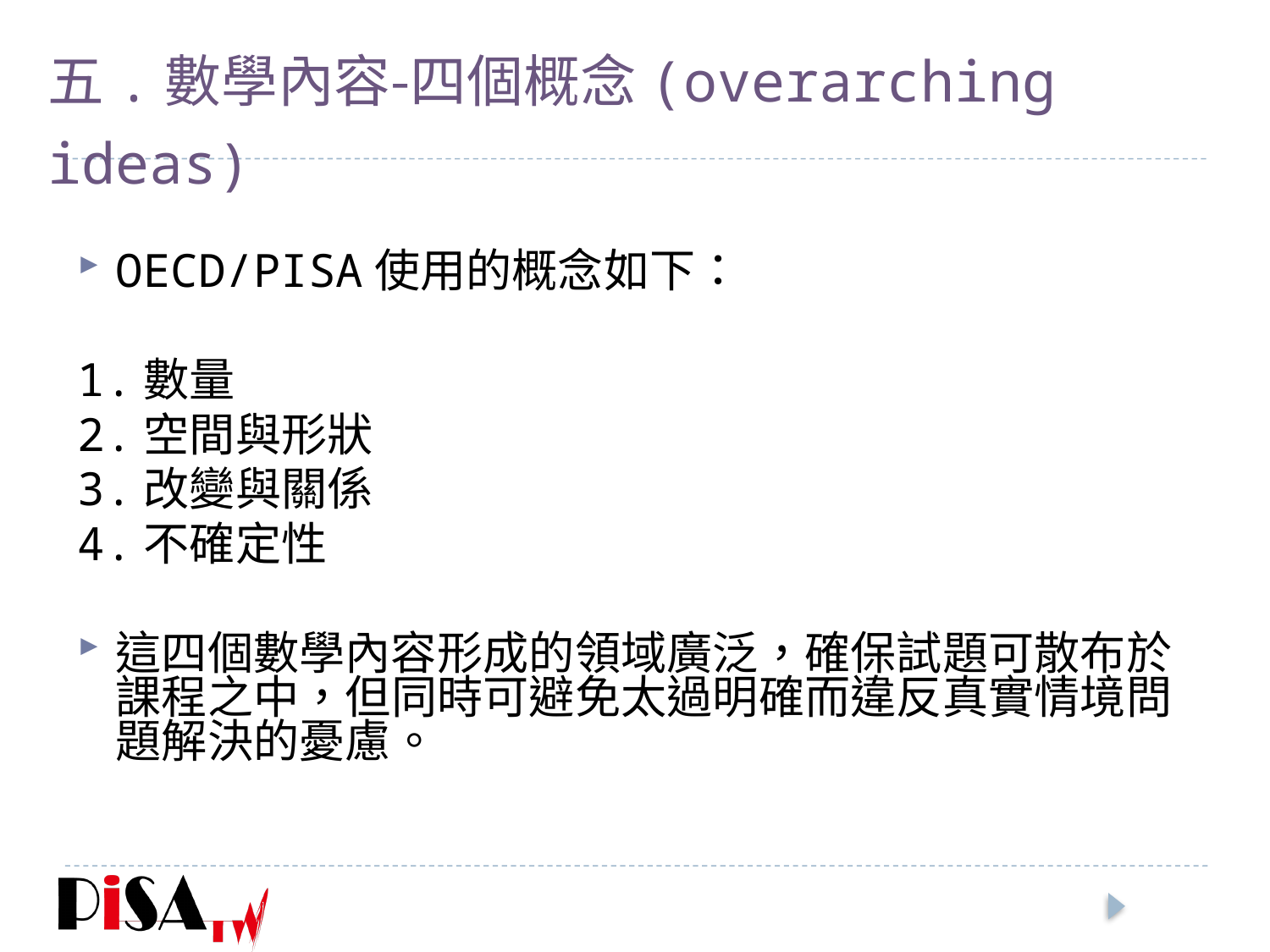

# 五.數學內容‑四個概念(overarching ideas)
OECD/PISA使用的概念如下：

1.數量
2.空間與形狀
3.改變與關係
4.不確定性

這四個數學內容形成的領域廣泛，確保試題可散布於課程之中，但同時可避免太過明確而違反真實情境問題解決的憂慮。